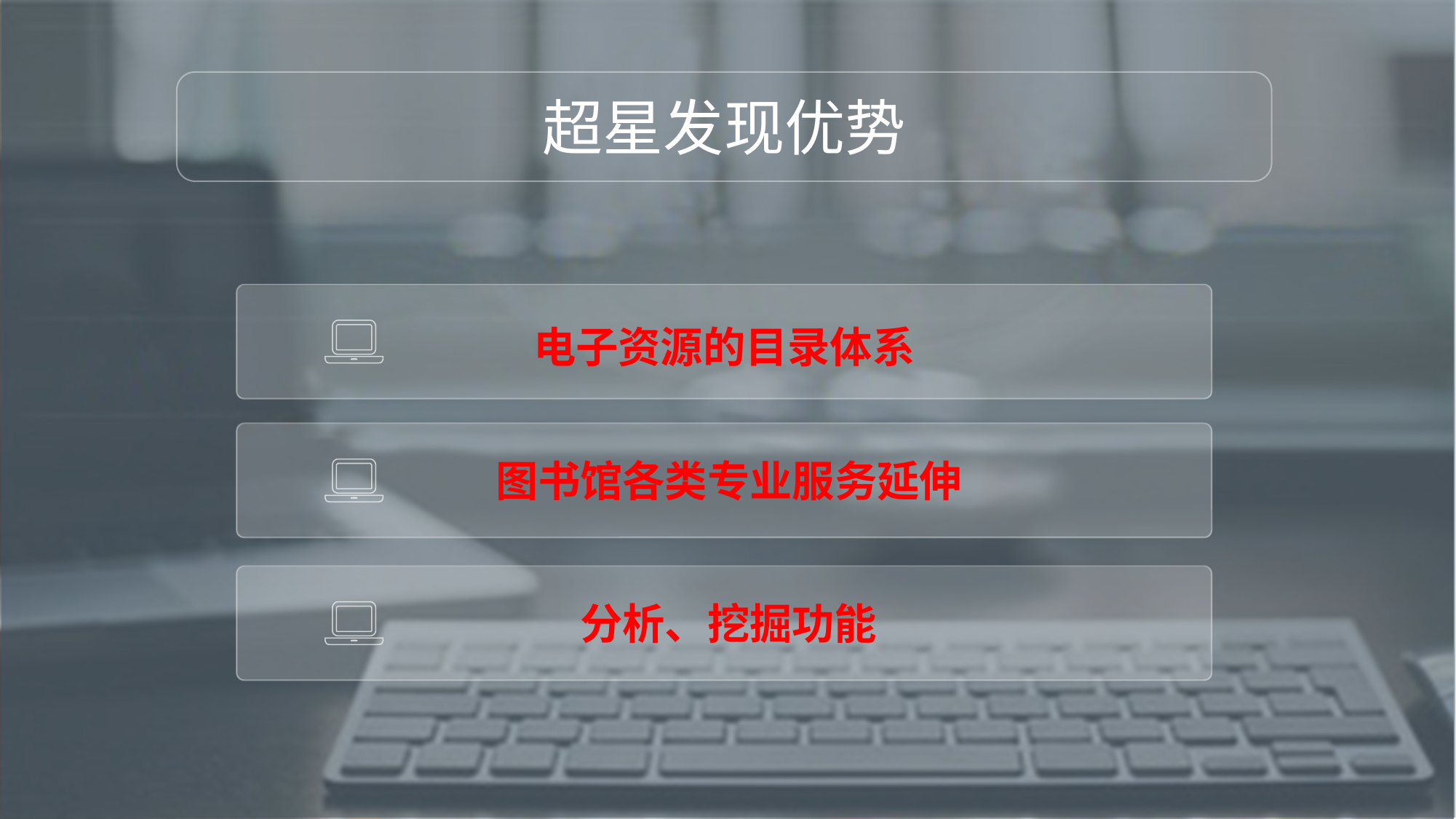

超星发现优势

电子资源的目录体系

图书馆各类专业服务延伸

分析、挖掘功能